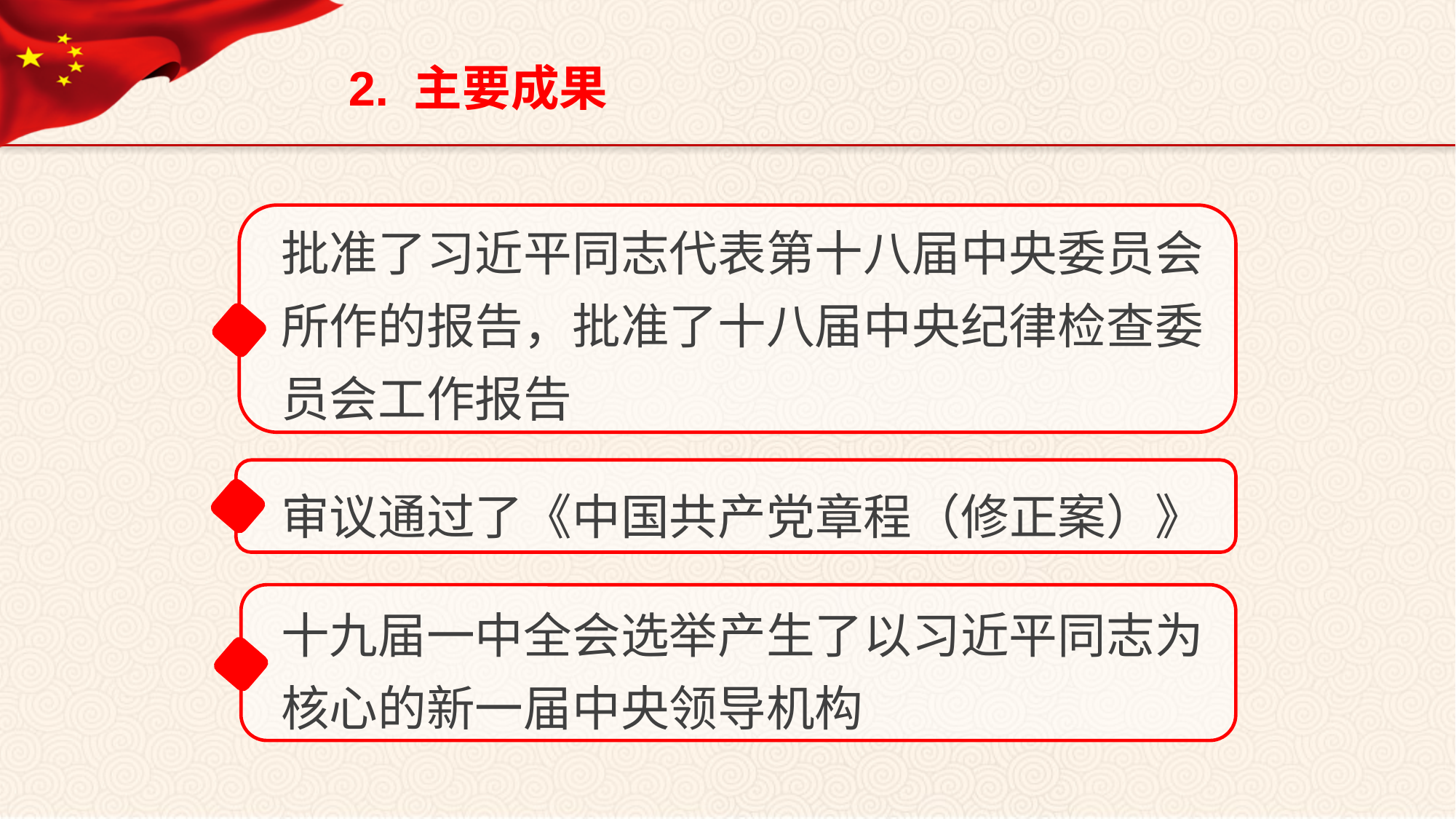

2. 主要成果
批准了习近平同志代表第十八届中央委员会所作的报告，批准了十八届中央纪律检查委员会工作报告
审议通过了《中国共产党章程（修正案）》
十九届一中全会选举产生了以习近平同志为核心的新一届中央领导机构